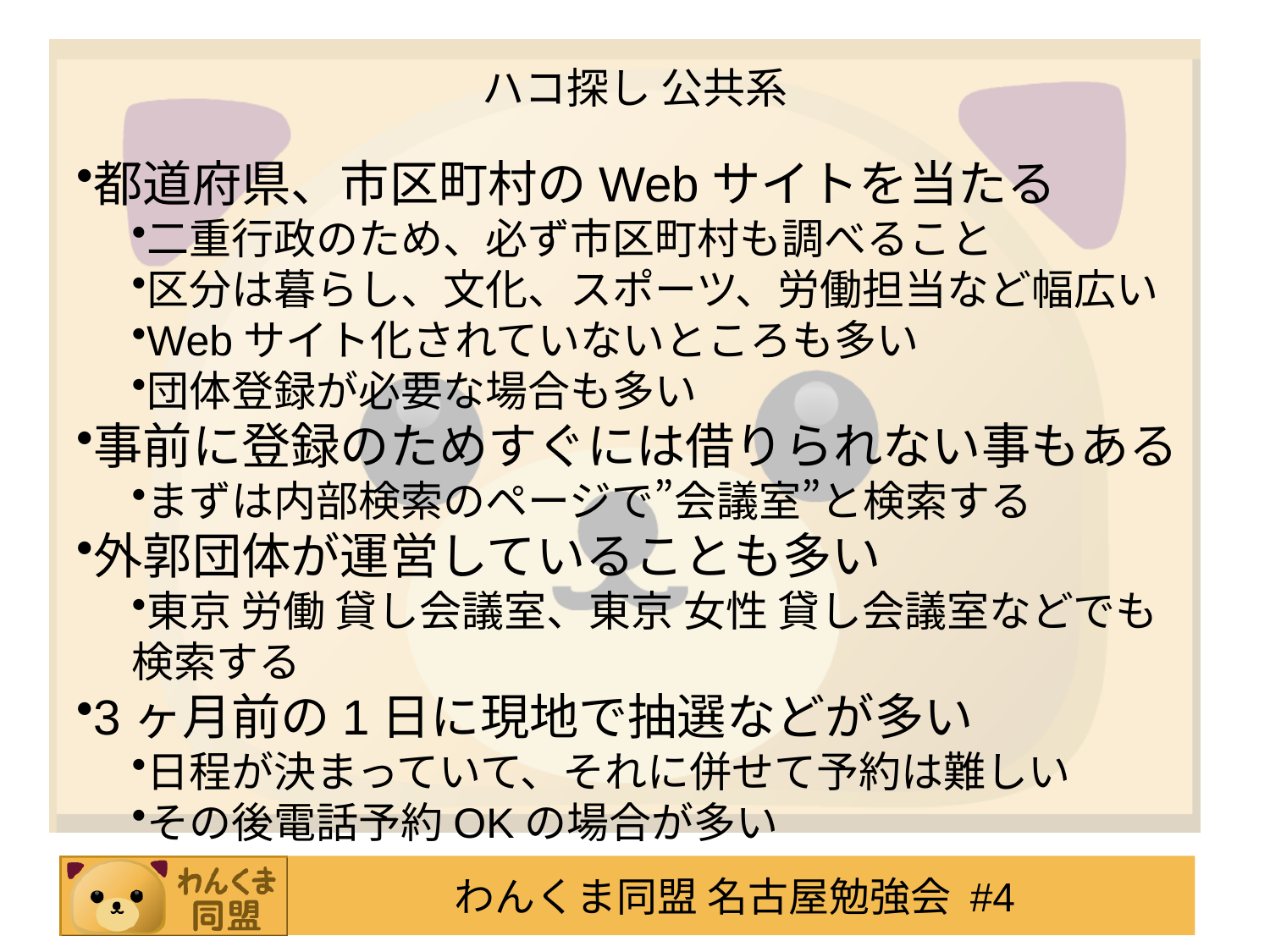

# ハコ探し 公共系
都道府県、市区町村のWebサイトを当たる
二重行政のため、必ず市区町村も調べること
区分は暮らし、文化、スポーツ、労働担当など幅広い
Webサイト化されていないところも多い
団体登録が必要な場合も多い
事前に登録のためすぐには借りられない事もある
まずは内部検索のページで”会議室”と検索する
外郭団体が運営していることも多い
東京 労働 貸し会議室、東京 女性 貸し会議室などでも検索する
3ヶ月前の1日に現地で抽選などが多い
日程が決まっていて、それに併せて予約は難しい
その後電話予約OKの場合が多い